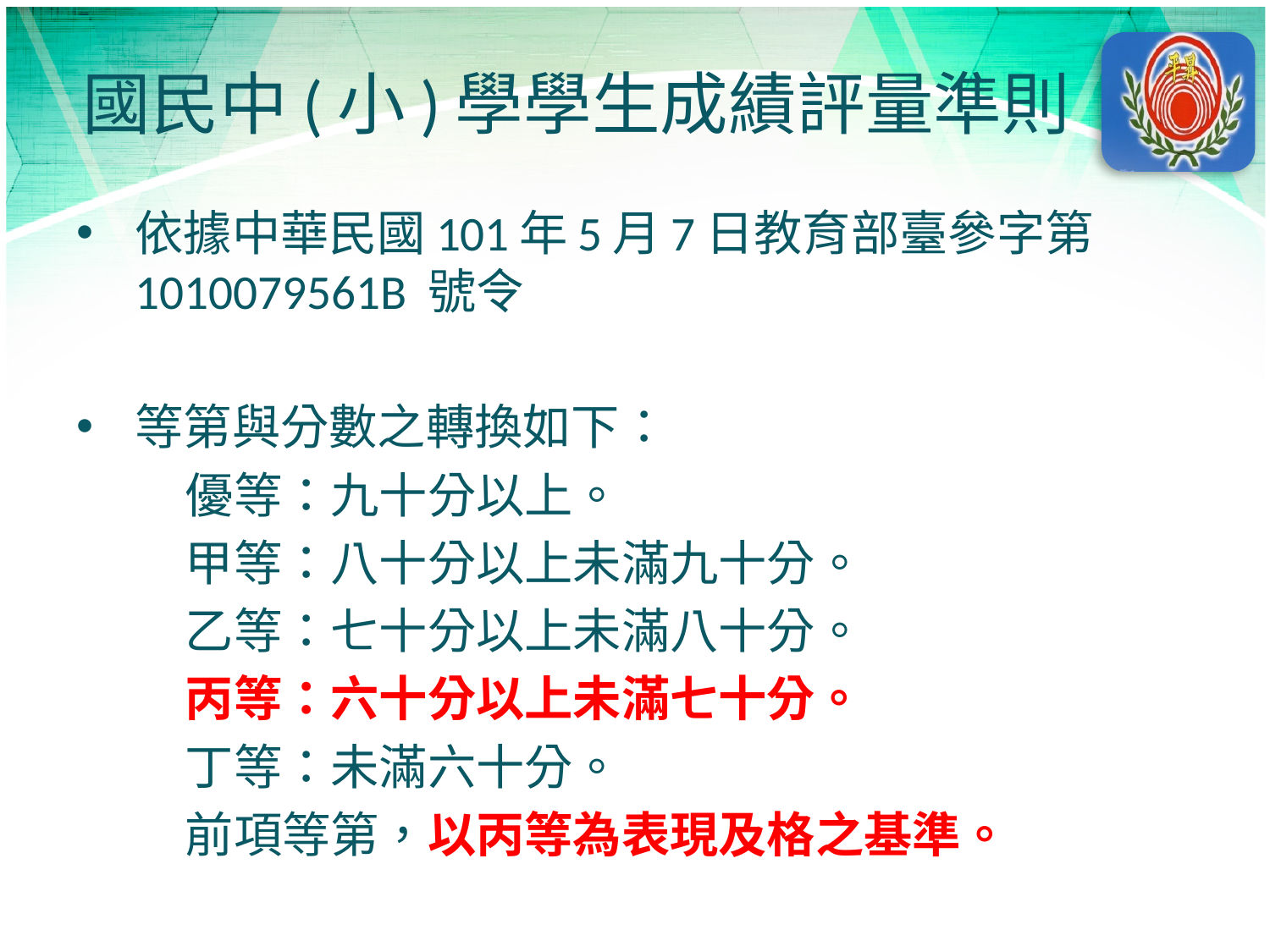

# 國民中(小)學學生成績評量準則
依據中華民國101年5月7日教育部臺參字第1010079561B 號令

等第與分數之轉換如下：
	優等：九十分以上。
	甲等：八十分以上未滿九十分。
	乙等：七十分以上未滿八十分。
	丙等：六十分以上未滿七十分。
	丁等：未滿六十分。
	前項等第，以丙等為表現及格之基準。